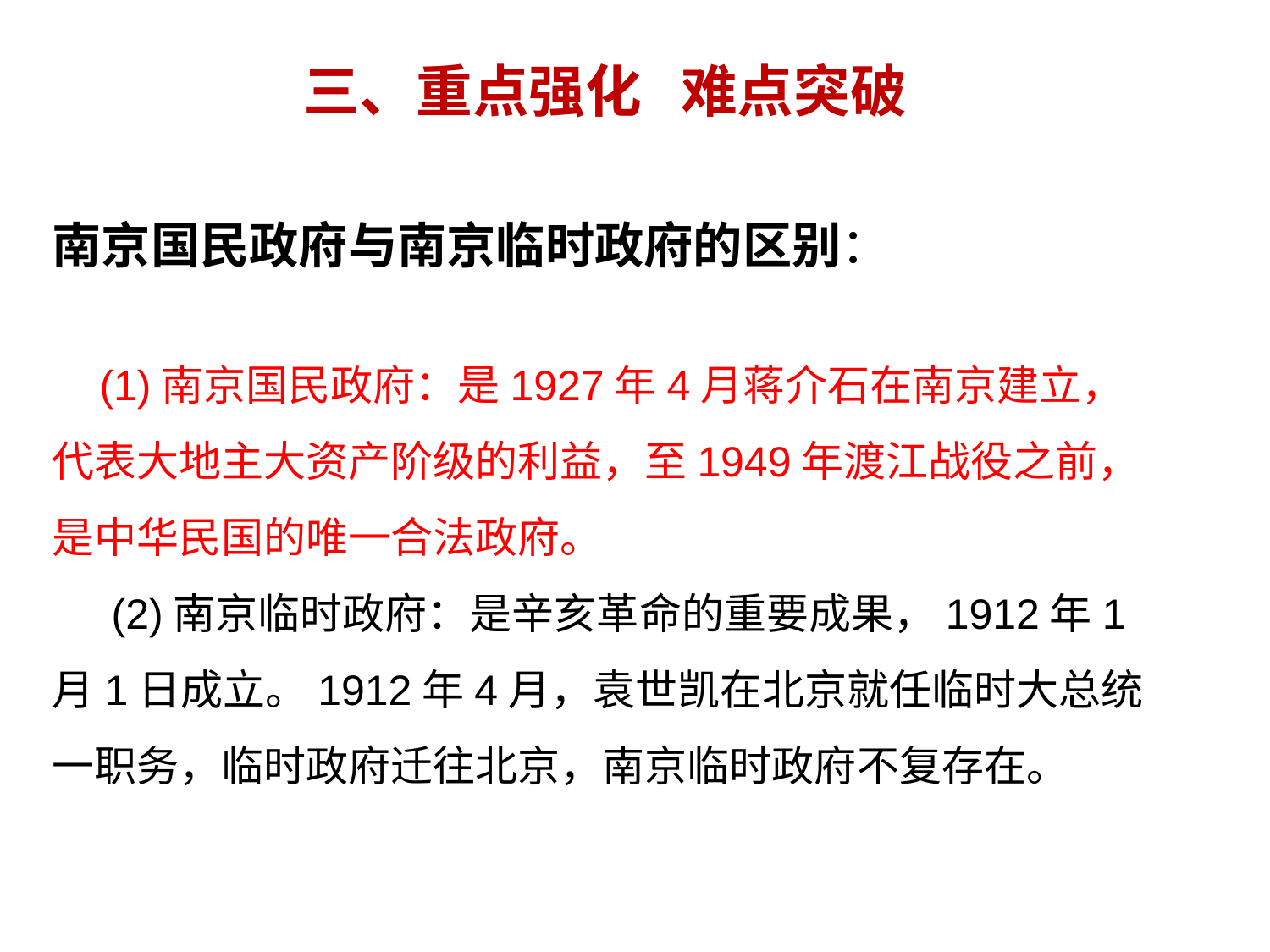

三、重点强化   难点突破
南京国民政府与南京临时政府的区别：
    (1)南京国民政府：是1927年4月蒋介石在南京建立，代表大地主大资产阶级的利益，至1949年渡江战役之前，是中华民国的唯一合法政府。
     (2)南京临时政府：是辛亥革命的重要成果，1912年1月1日成立。1912年4月，袁世凯在北京就任临时大总统一职务，临时政府迁往北京，南京临时政府不复存在。